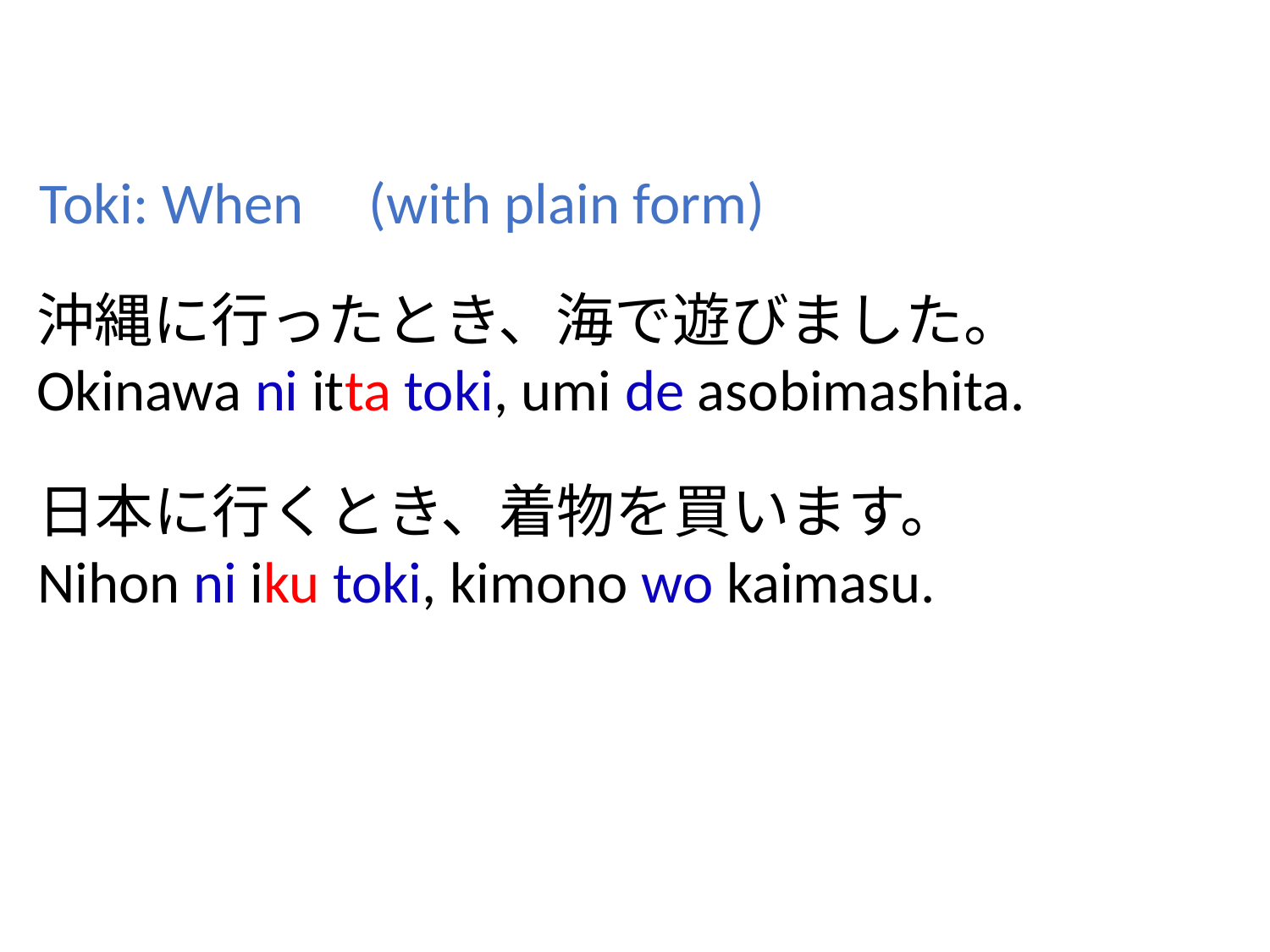

Toki: When     (with plain form)
沖縄に行ったとき、海で遊びました。
Okinawa ni itta toki, umi de asobimashita.
日本に行くとき、着物を買います。
Nihon ni iku toki, kimono wo kaimasu.